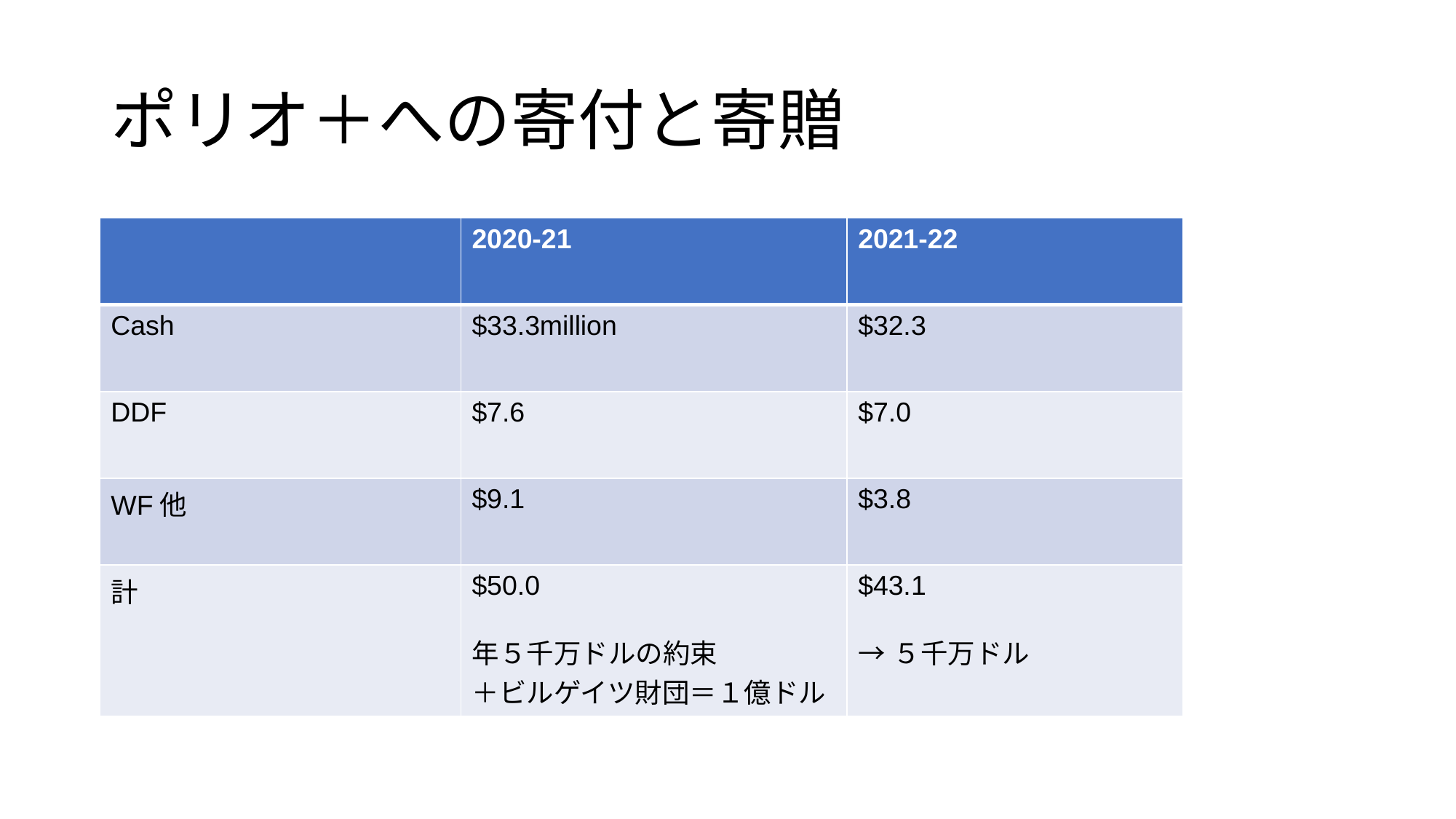

# ポリオ＋への寄付と寄贈
|  | 2020-21 | 2021-22 |
| --- | --- | --- |
| Cash | $33.3million | $32.3 |
| DDF | $7.6 | $7.0 |
| WF他 | $9.1 | $3.8 |
| 計 | $50.0 年５千万ドルの約束 ＋ビルゲイツ財団＝１億ドル | $43.1 →５千万ドル |